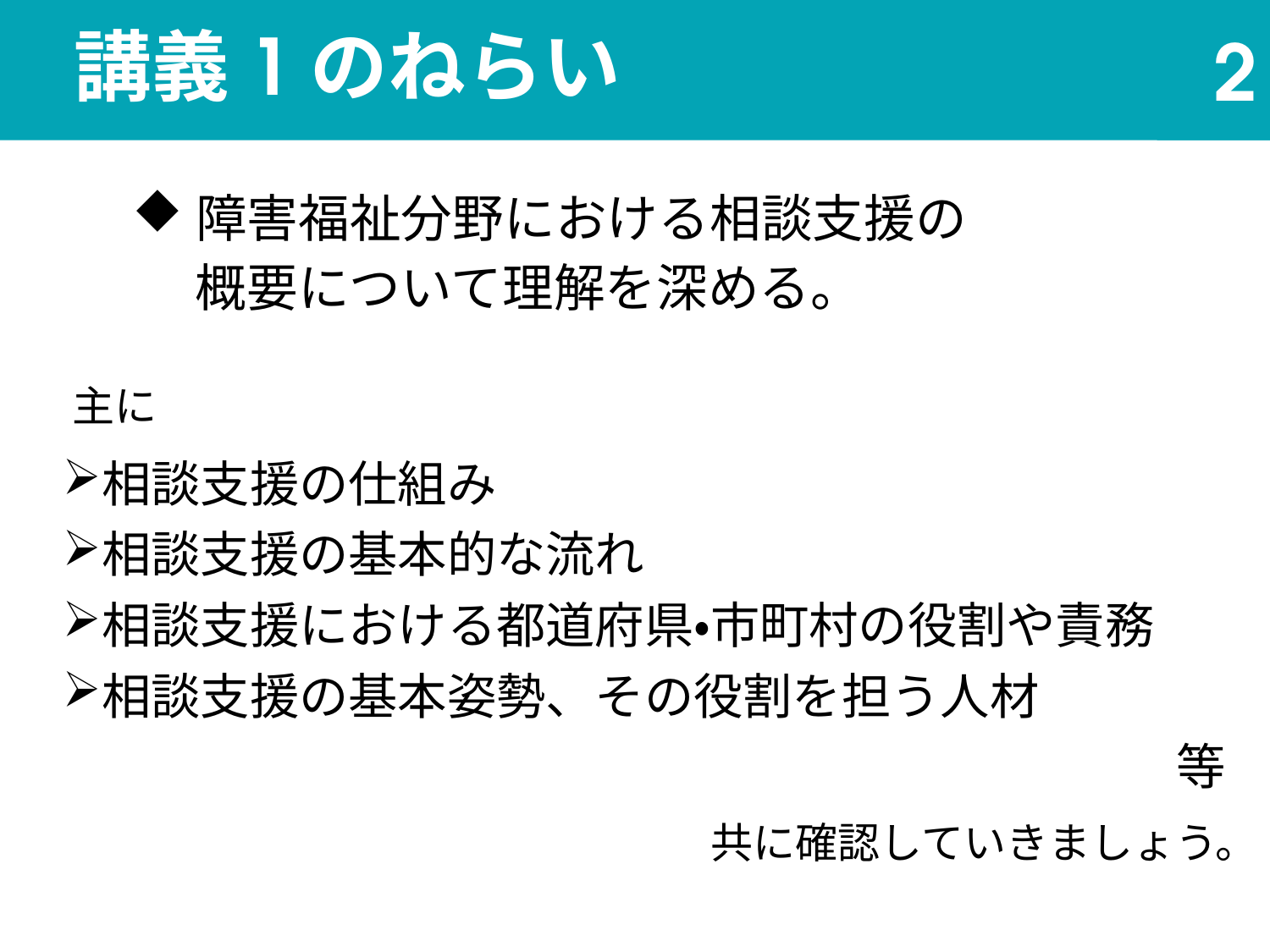

2
# 講義1のねらい
 障害福祉分野における相談支援の
　 概要について理解を深める。
主に
相談支援の仕組み
相談支援の基本的な流れ
相談支援における都道府県・市町村の役割や責務
相談支援の基本姿勢、その役割を担う人材
等
共に確認していきましょう。